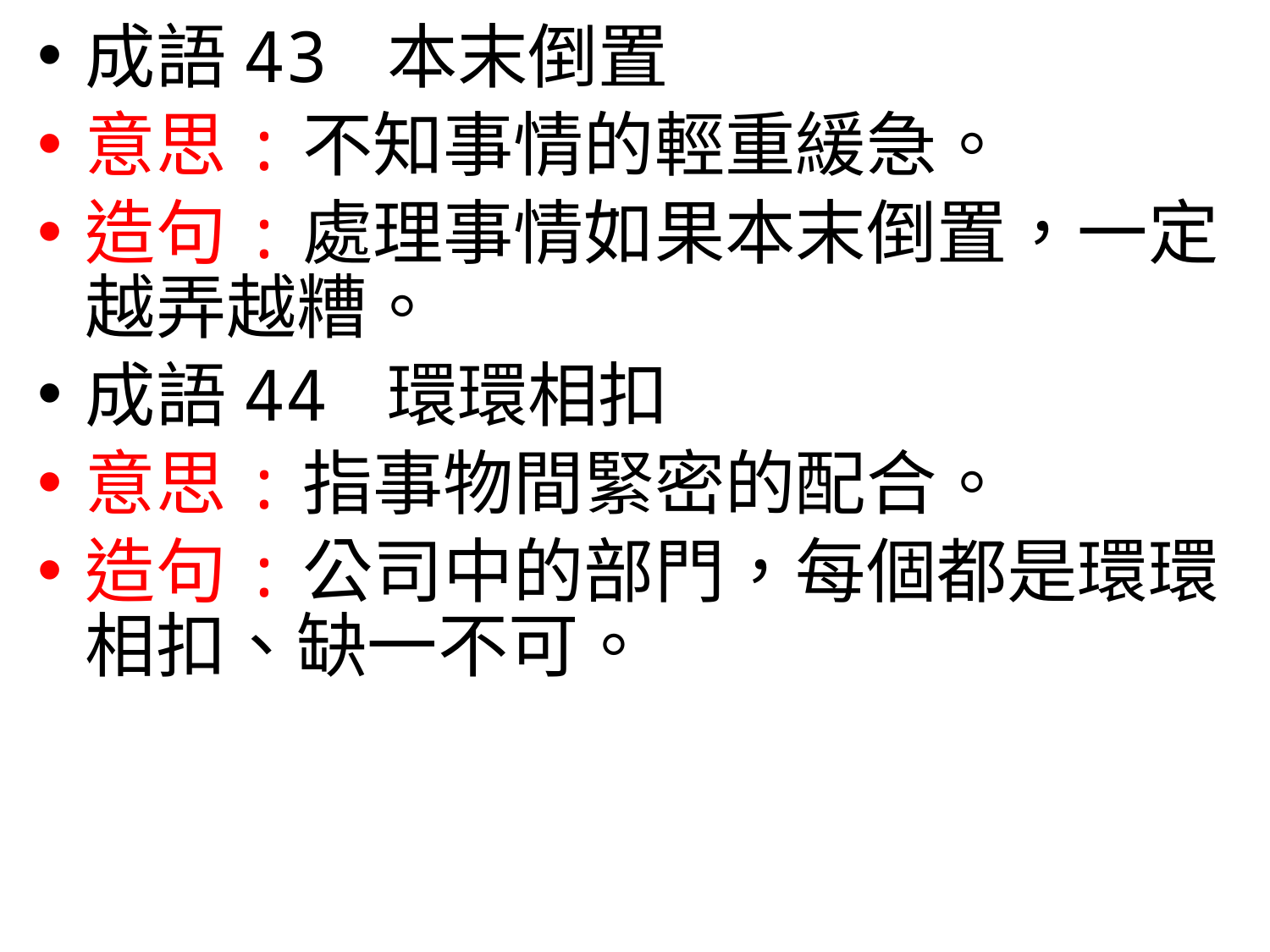

成語43 本末倒置
意思:不知事情的輕重緩急。
造句:處理事情如果本末倒置，一定越弄越糟。
成語44 環環相扣
意思:指事物間緊密的配合。
造句:公司中的部門，每個都是環環相扣、缺一不可。